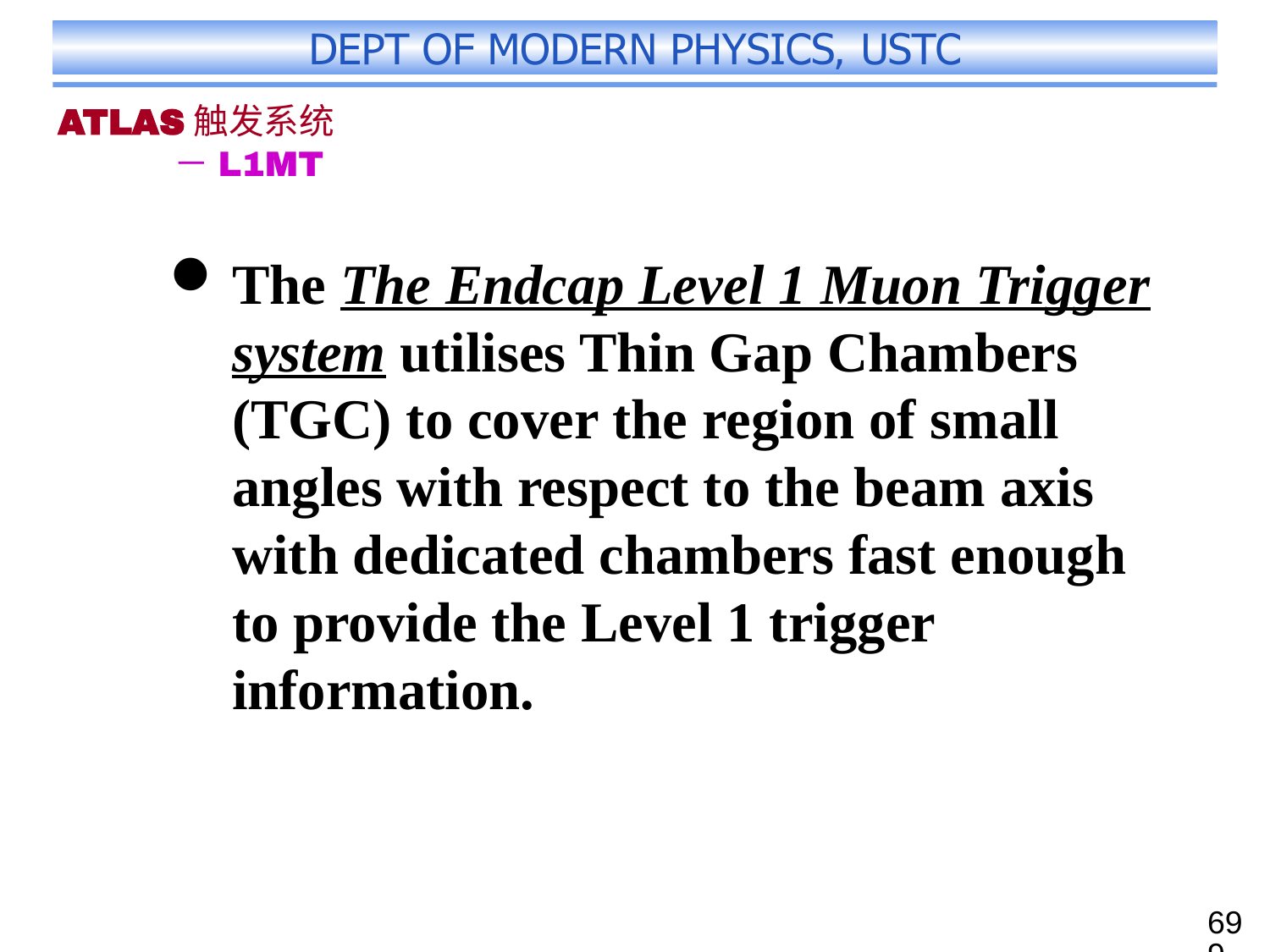

# ATLAS触发系统 －L1MT
The The Endcap Level 1 Muon Trigger system utilises Thin Gap Chambers (TGC) to cover the region of small angles with respect to the beam axis with dedicated chambers fast enough to provide the Level 1 trigger information.
699